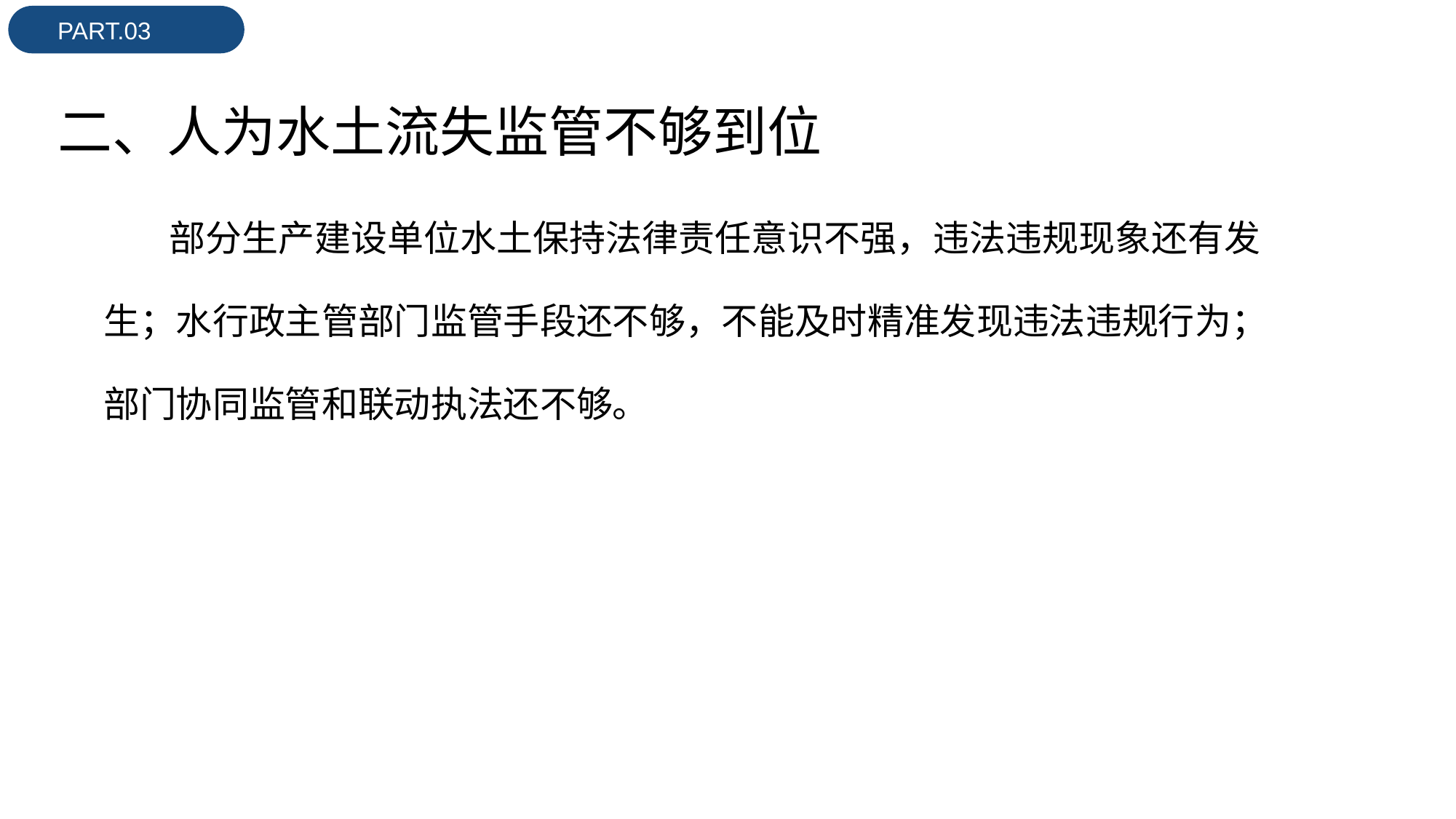

PART.03
二、人为水土流失监管不够到位
       部分生产建设单位水土保持法律责任意识不强，违法违规现象还有发生；水行政主管部门监管手段还不够，不能及时精准发现违法违规行为；部门协同监管和联动执法还不够。